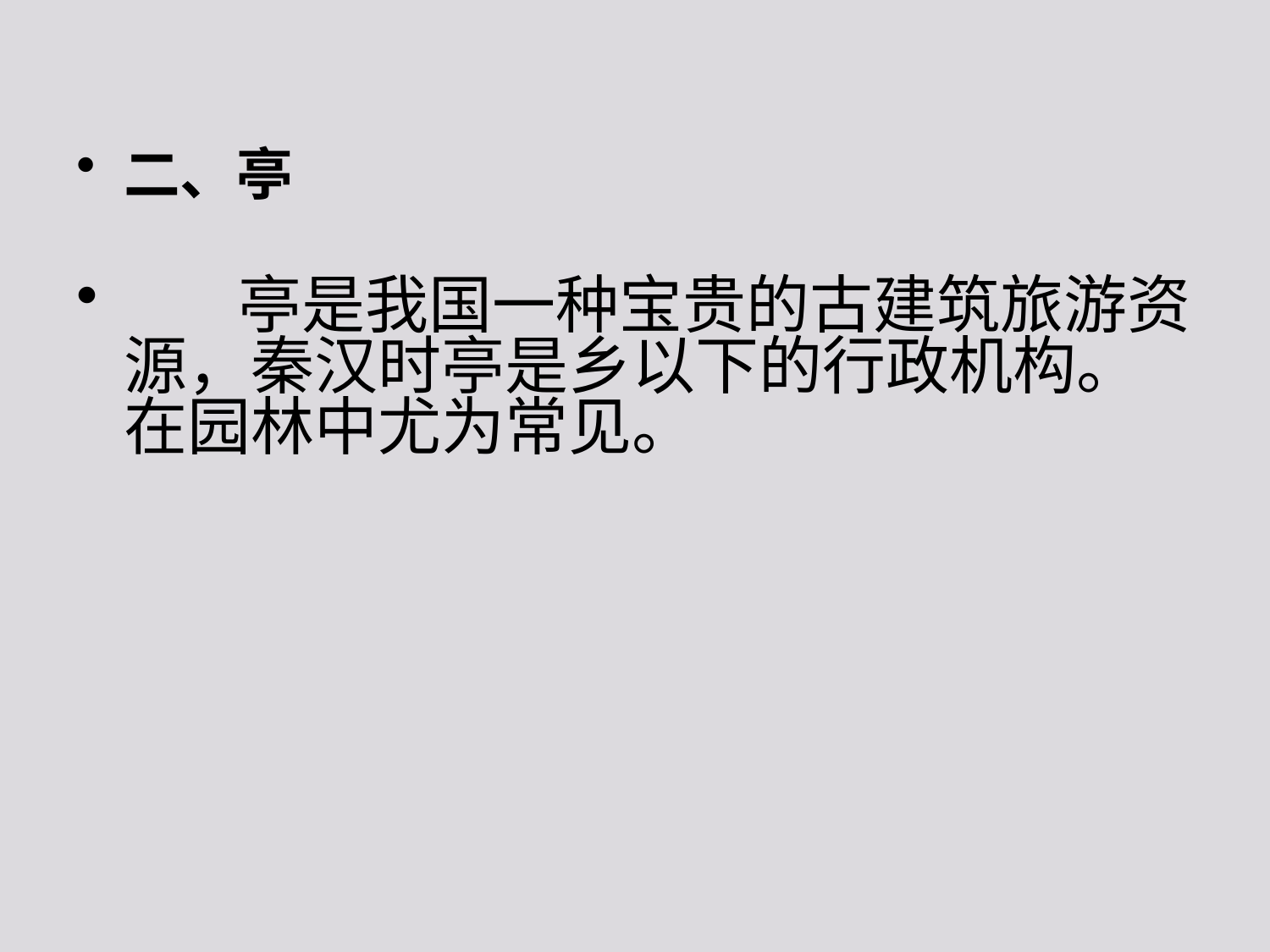

二、亭
       亭是我国一种宝贵的古建筑旅游资源，秦汉时亭是乡以下的行政机构。在园林中尤为常见。